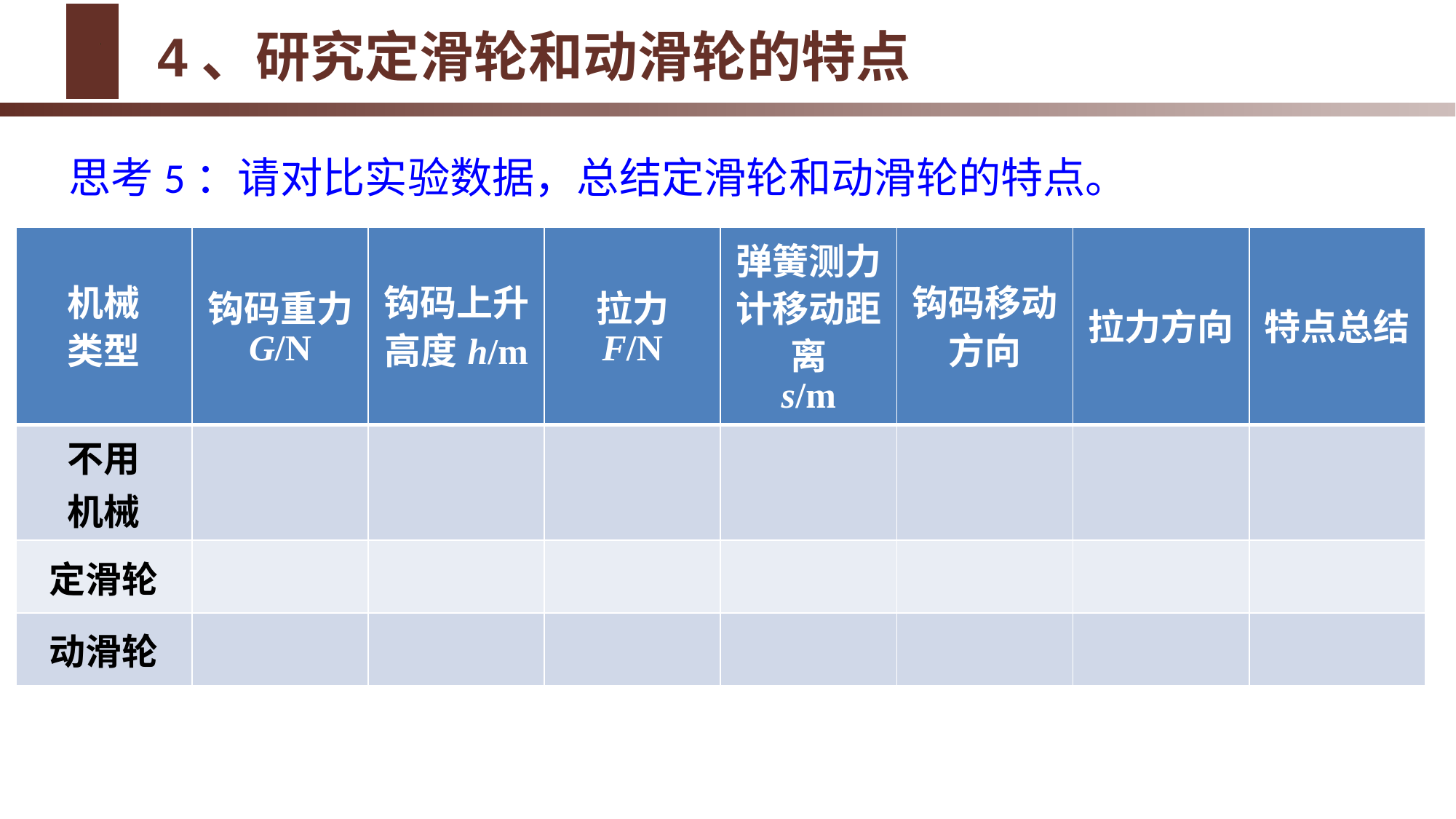

# 4、研究定滑轮和动滑轮的特点
思考5：请对比实验数据，总结定滑轮和动滑轮的特点。
| 机械 类型 | 钩码重力 G/N | 钩码上升高度h/m | 拉力 F/N | 弹簧测力计移动距离 s/m | 钩码移动方向 | 拉力方向 | 特点总结 |
| --- | --- | --- | --- | --- | --- | --- | --- |
| 不用 机械 |  |  |  |  |  |  |  |
| 定滑轮 |  |  |  |  |  |  |  |
| 动滑轮 |  |  |  |  |  |  |  |